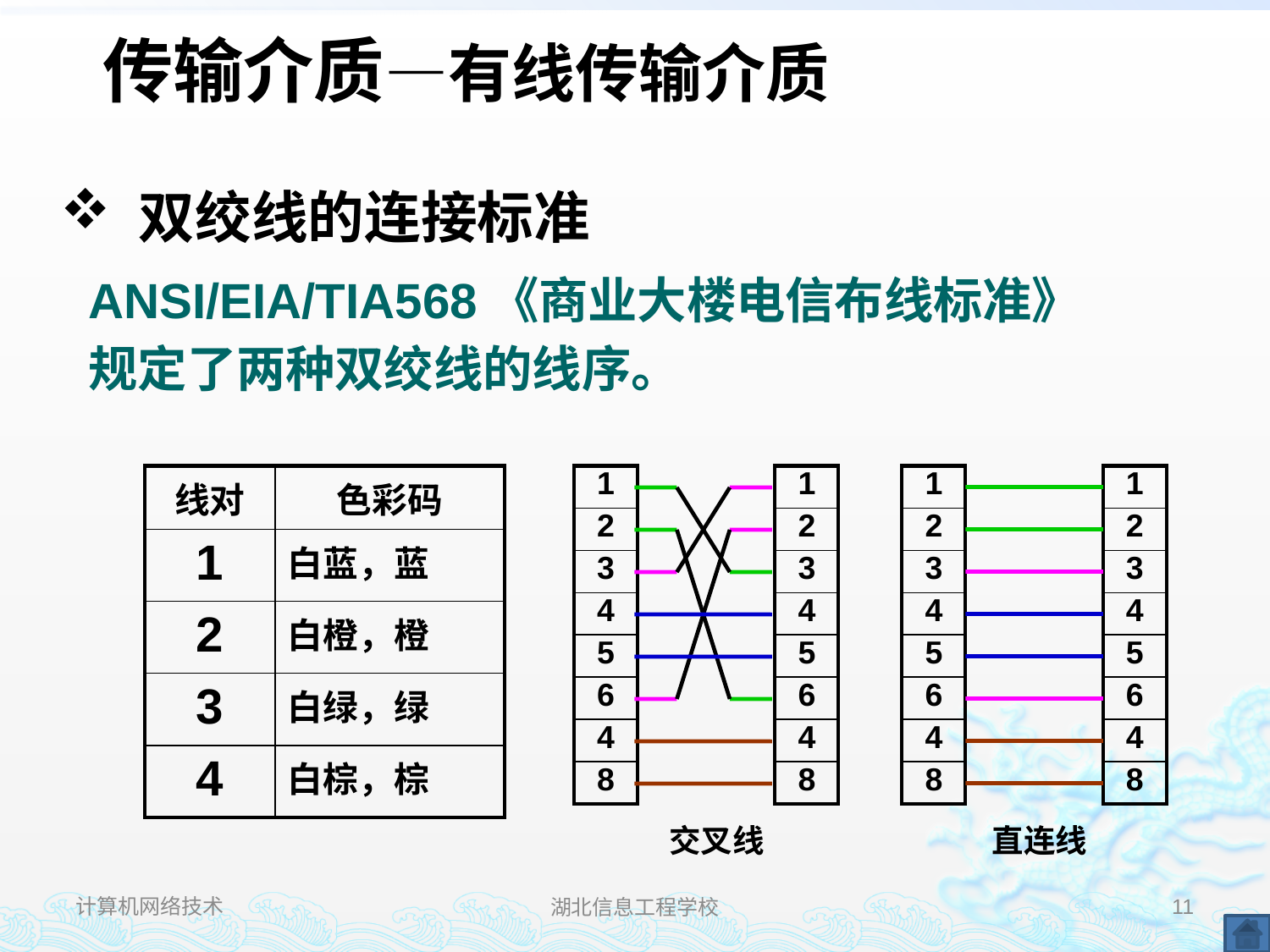

传输介质—有线传输介质
 双绞线的连接标准
ANSI/EIA/TIA568《商业大楼电信布线标准》
规定了两种双绞线的线序。
| 线对 | 色彩码 |
| --- | --- |
| 1 | 白蓝，蓝 |
| 2 | 白橙，橙 |
| 3 | 白绿，绿 |
| 4 | 白棕，棕 |
| 1 |
| --- |
| 2 |
| 3 |
| 4 |
| 5 |
| 6 |
| 4 |
| 8 |
| 1 |
| --- |
| 2 |
| 3 |
| 4 |
| 5 |
| 6 |
| 4 |
| 8 |
| 1 |
| --- |
| 2 |
| 3 |
| 4 |
| 5 |
| 6 |
| 4 |
| 8 |
| 1 |
| --- |
| 2 |
| 3 |
| 4 |
| 5 |
| 6 |
| 4 |
| 8 |

交叉线
直连线
计算机网络技术
湖北信息工程学校
11